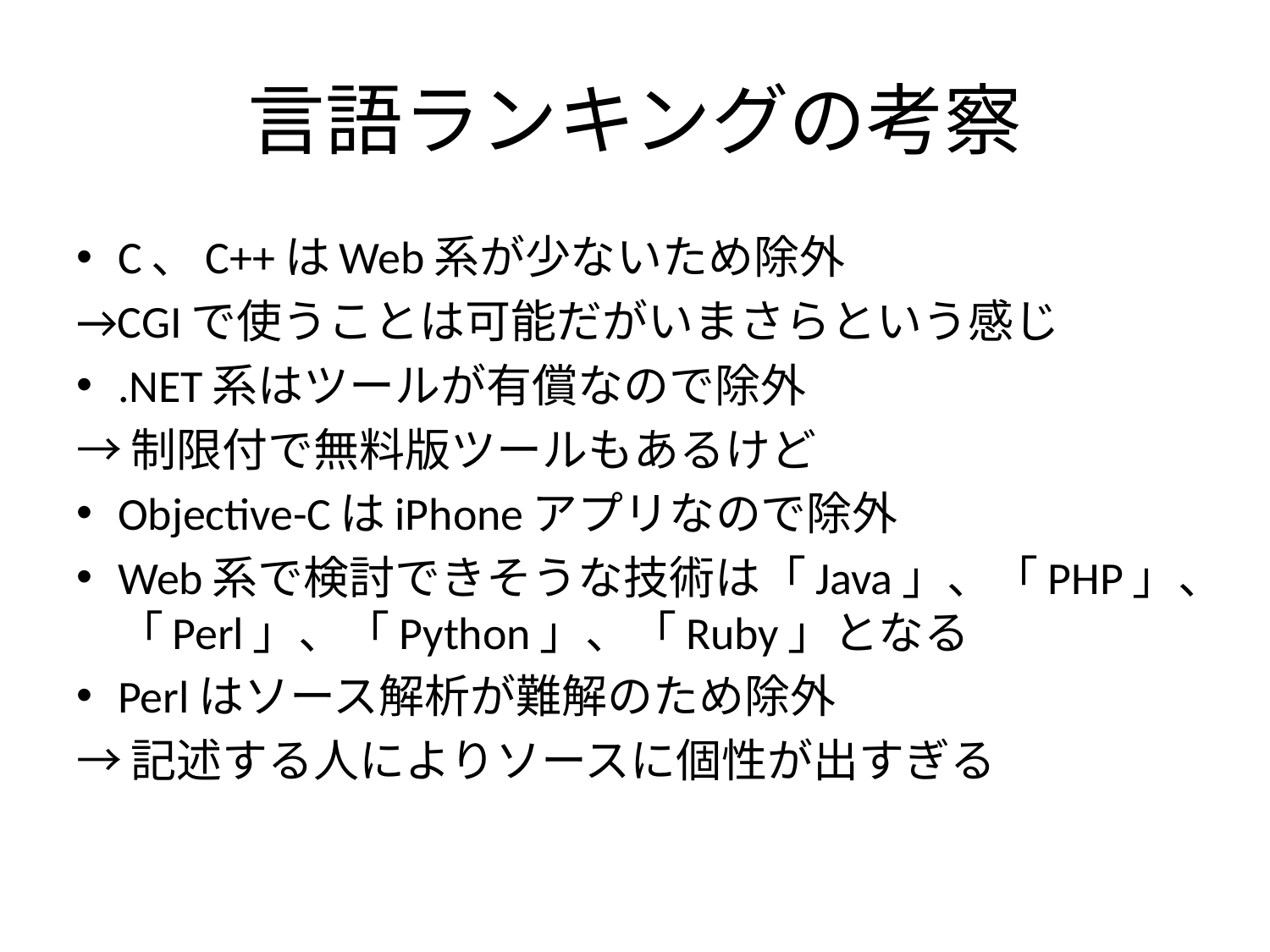

# 言語ランキングの考察
C、C++はWeb系が少ないため除外
→CGIで使うことは可能だがいまさらという感じ
.NET系はツールが有償なので除外
→制限付で無料版ツールもあるけど
Objective-CはiPhoneアプリなので除外
Web系で検討できそうな技術は「Java」、「PHP」、「Perl」、「Python」、「Ruby」となる
Perlはソース解析が難解のため除外
→記述する人によりソースに個性が出すぎる